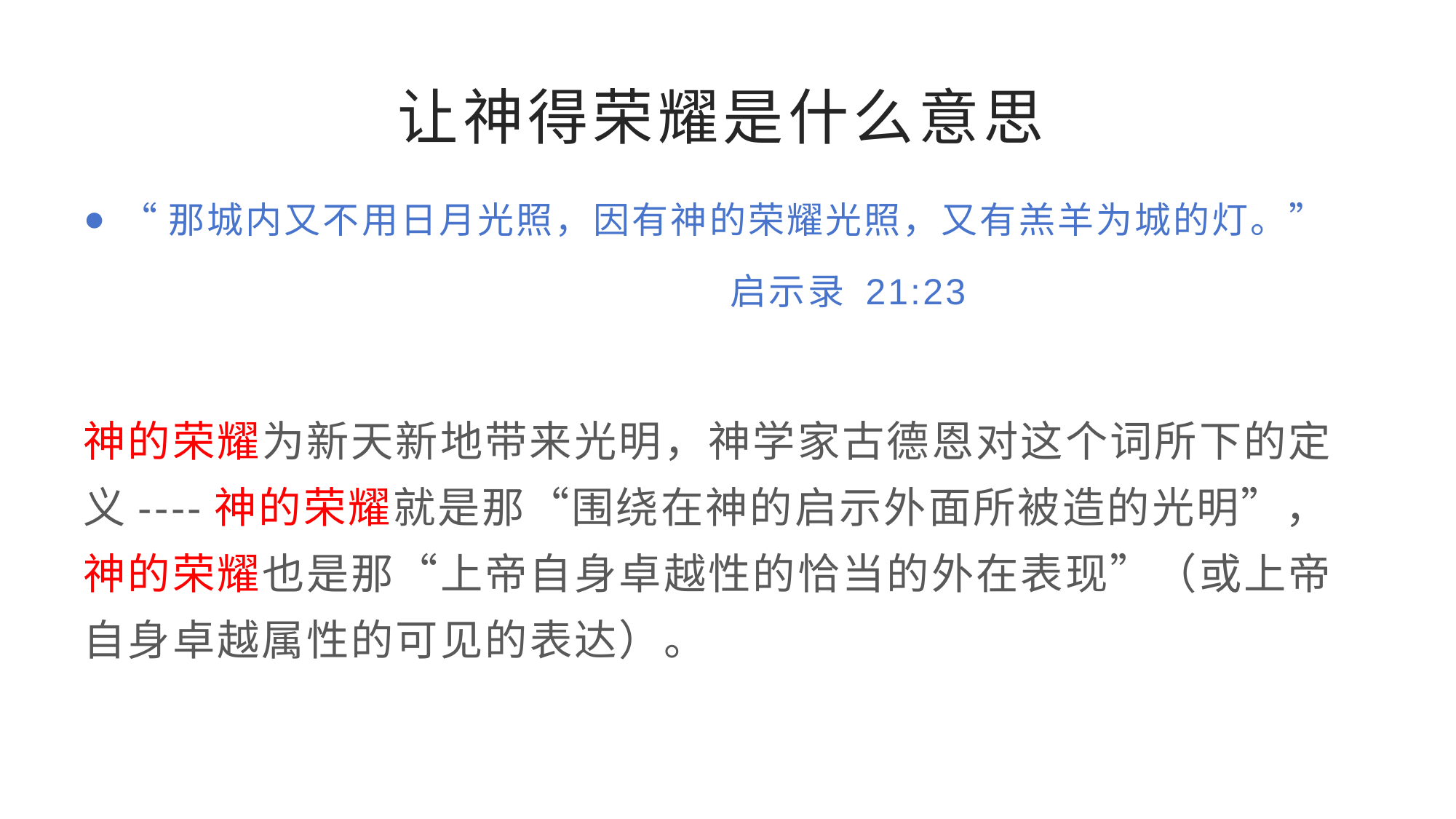

# 让神得荣耀是什么意思
 “那城内又不用日月光照，因有神的荣耀光照，又有羔羊为城的灯。”
                                                             启示录 21:23

神的荣耀为新天新地带来光明，神学家古德恩对这个词所下的定义----神的荣耀就是那“围绕在神的启示外面所被造的光明”，神的荣耀也是那“上帝自身卓越性的恰当的外在表现”（或上帝自身卓越属性的可见的表达）。